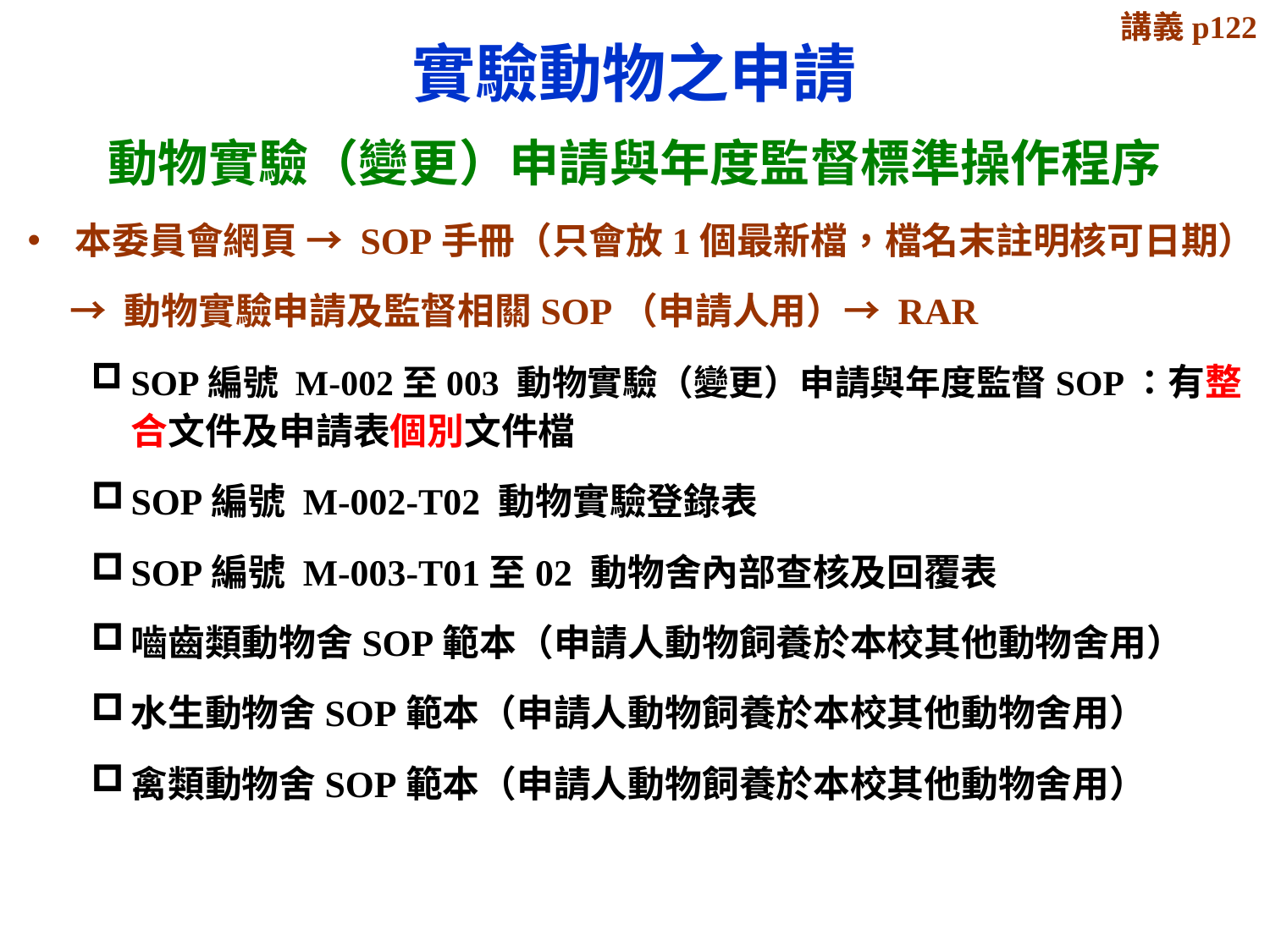

講義p122
# 實驗動物之申請
動物實驗（變更）申請與年度監督標準操作程序
本委員會網頁 → SOP手冊（只會放1個最新檔，檔名末註明核可日期）
     → 動物實驗申請及監督相關SOP（申請人用）→ RAR
SOP編號 M-002至003 動物實驗（變更）申請與年度監督SOP：有整合文件及申請表個別文件檔
SOP編號 M-002-T02 動物實驗登錄表
SOP編號 M-003-T01至02 動物舍內部查核及回覆表
嚙齒類動物舍SOP範本（申請人動物飼養於本校其他動物舍用）
水生動物舍SOP範本（申請人動物飼養於本校其他動物舍用）
禽類動物舍SOP範本（申請人動物飼養於本校其他動物舍用）